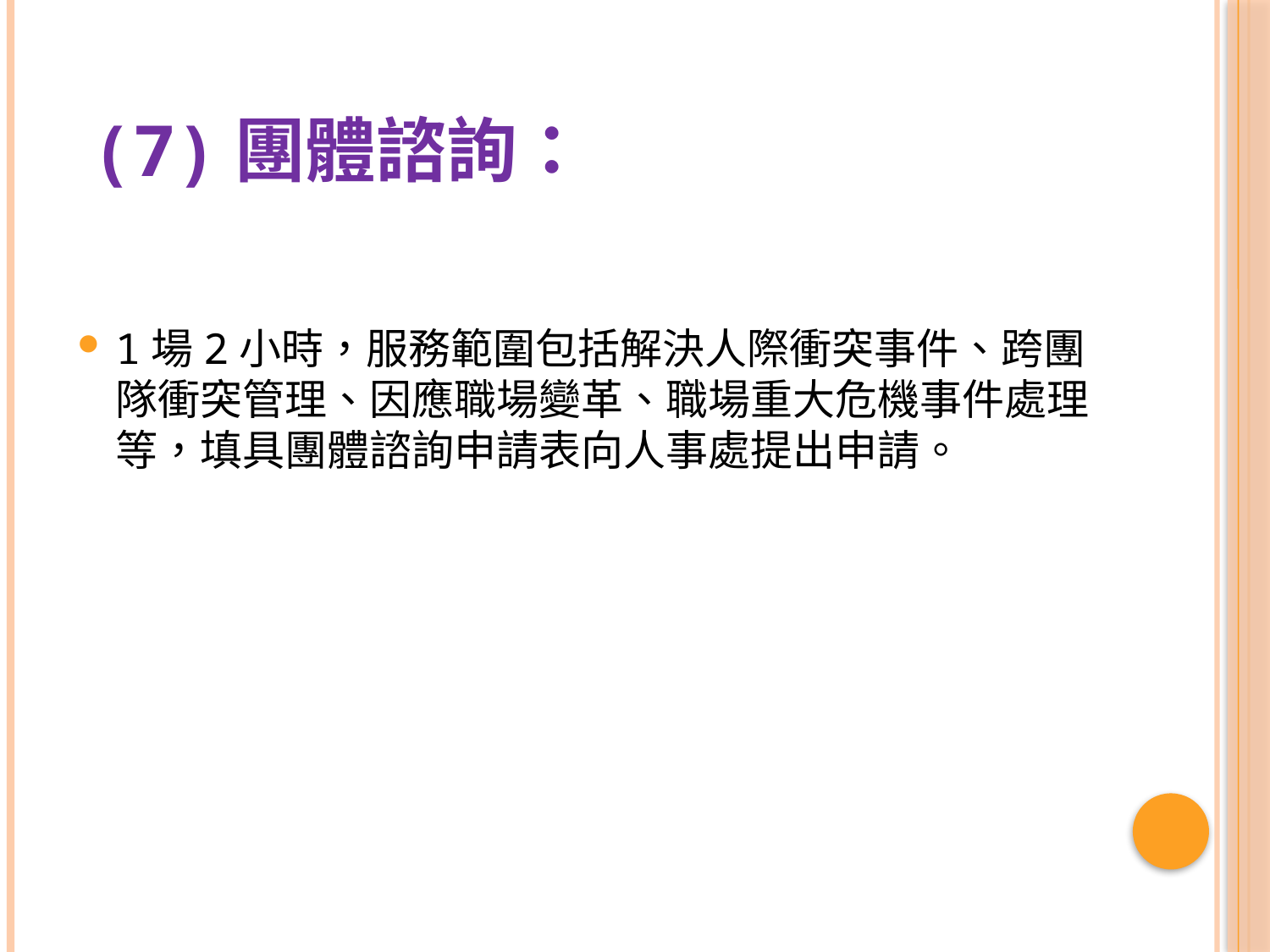

# (7)團體諮詢：
1場2小時，服務範圍包括解決人際衝突事件、跨團隊衝突管理、因應職場變革、職場重大危機事件處理等，填具團體諮詢申請表向人事處提出申請。